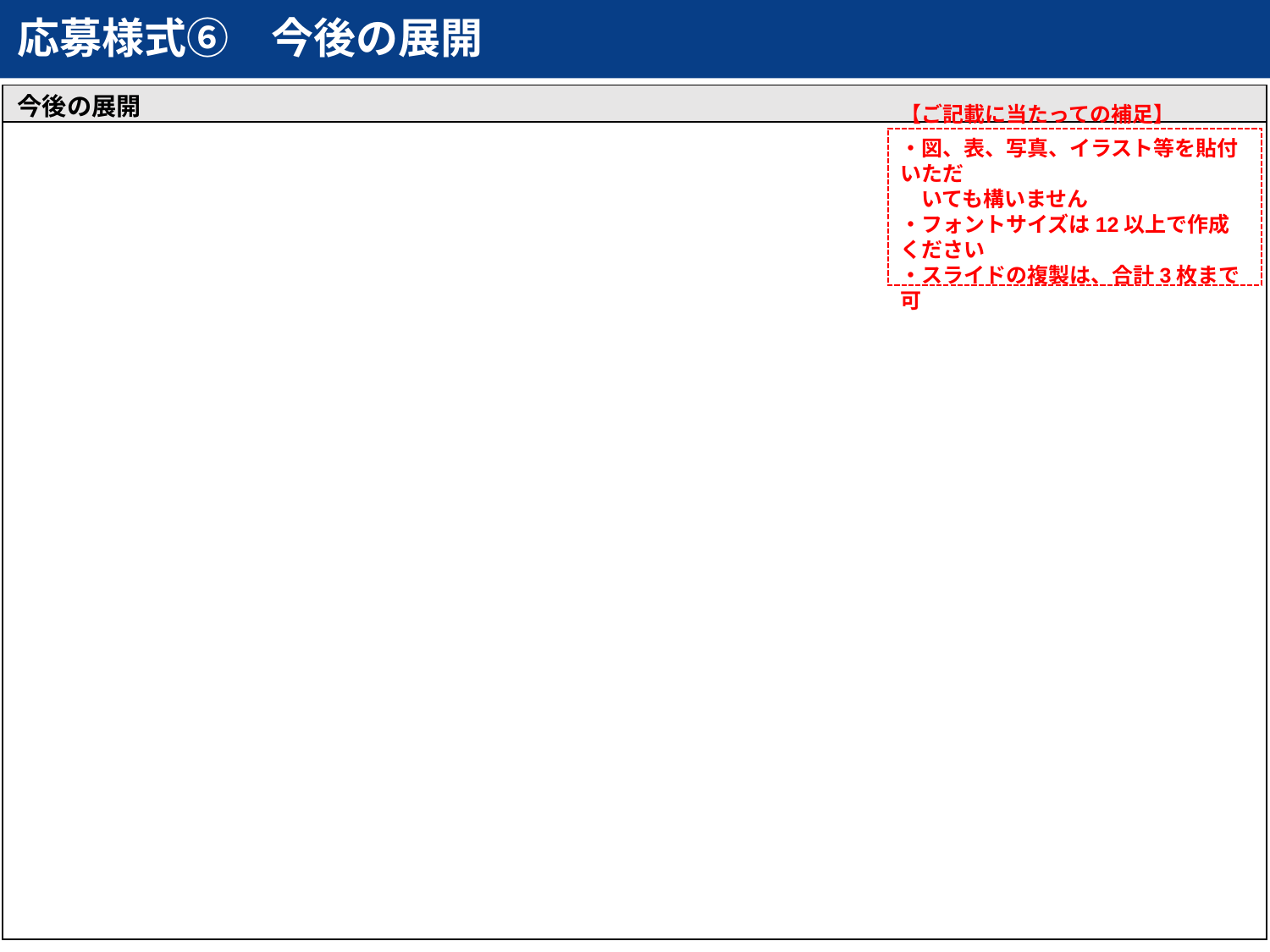

# 応募様式⑥　今後の展開
今後の展開

【ご記載に当たっての補足】

・図、表、写真、イラスト等を貼付いただ
　いても構いません
・フォントサイズは12以上で作成ください
・スライドの複製は、合計3枚まで可